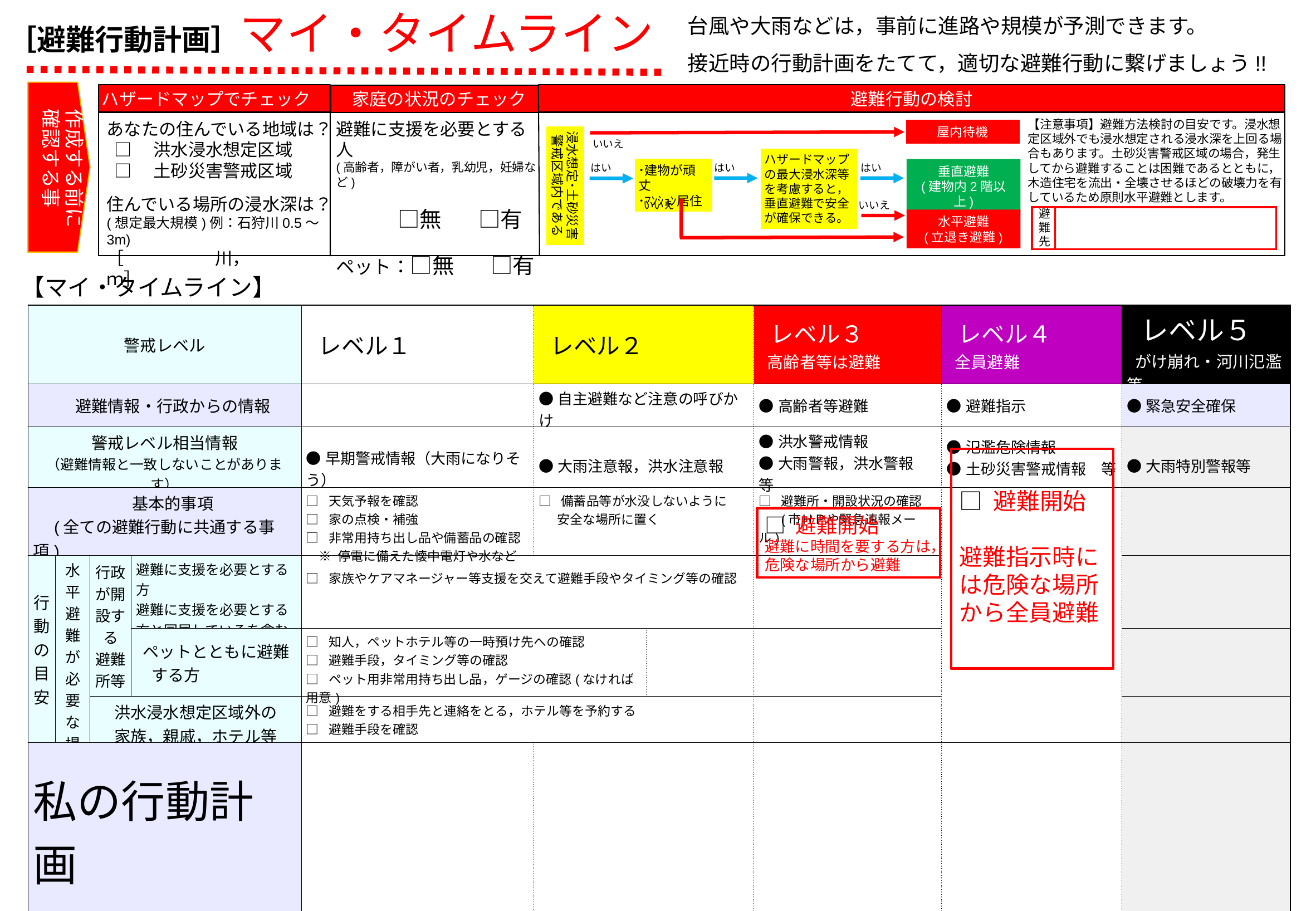

［避難行動計画］マイ・タイムライン
台風や大雨などは，事前に進路や規模が予測できます。

接近時の行動計画をたてて，適切な避難行動に繋げましょう!!

ハザードマップでチェック
避難行動の検討
家庭の状況のチェック

作成する前に
確認する事
【注意事項】避難方法検討の目安です。浸水想定区域外でも浸水想定される浸水深を上回る場合もあります。土砂災害警戒区域の場合，発生してから避難することは困難であるとともに，木造住宅を流出・全壊させるほどの破壊力を有しているため原則水平避難とします。
あなたの住んでいる地域は？
  □　洪水浸水想定区域
  □　土砂災害警戒区域

住んでいる場所の浸水深は？
(想定最大規模)例：石狩川0.5～3m)
［　　　　　 川，　　　 ｍ］
避難に支援を必要とする人
(高齢者，障がい者，乳幼児，妊婦など)

     　　□無 　  □有

ペット：□無 　  □有
屋内待機
浸水想定･土砂災害
警戒区域内である

いいえ
ハザードマップの最大浸水深等を考慮すると，垂直避難で安全が確保できる。
･建物が頑丈
･ﾏﾝｼｮﾝ居住
垂直避難
(建物内2階以上)
はい

はい

はい

いいえ

いいえ

避難先

水平避難
(立退き避難)
【マイ・タイムライン】
| 警戒レベル |  |  |  | レベル１ | レベル２ |  | レベル３ 高齢者等は避難 | レベル４ 全員避難 | レベル５ がけ崩れ・河川氾濫等 |
| --- | --- | --- | --- | --- | --- | --- | --- | --- | --- |
| 避難情報・行政からの情報 |  |  |  |  | ●自主避難など注意の呼びかけ |  | ●高齢者等避難 | ●避難指示 | ●緊急安全確保 |
| 警戒レベル相当情報 （避難情報と一致しないことがあります） |  |  |  | ●早期警戒情報（大雨になりそう） | ●大雨注意報，洪水注意報 |  | ●洪水警戒情報 ●大雨警報，洪水警報　等 | ●氾濫危険情報 ●土砂災害警戒情報　等 | ●大雨特別警報等 |
| 基本的事項 　(全ての避難行動に共通する事項) |  |  |  | □ 天気予報を確認 □ 家の点検・補強 □ 非常用持ち出し品や備蓄品の確認 　※ 停電に備えた懐中電灯や水など | □ 備蓄品等が水没しないように 　 安全な場所に置く |  | □ 避難所・開設状況の確認 　 (市ＨＰや緊急速報メール) |  |  |
| 行動の目安 | 水平避難が必要な場合 | 行政が開設する 避難所等 | 避難に支援を必要とする方 避難に支援を必要とする方と同居しているを含む | □ 家族やケアマネージャー等支援を交えて避難手段やタイミング等の確認 |  |  |  |  |  |
|  |  |  | ペットとともに避難 する方 | □ 知人，ペットホテル等の一時預け先への確認 □ 避難手段，タイミング等の確認 □ ペット用非常用持ち出し品，ゲージの確認(なければ用意) |  |  |  |  |  |
|  |  | 洪水浸水想定区域外の 家族，親戚，ホテル等 |  | □ 避難をする相手先と連絡をとる，ホテル等を予約する □ 避難手段を確認 |  |  |  |  |  |
| 私の行動計画 　 上記のチェック項目を参考に個人の タイムラインを記載しましょう!! 手順 １：□で該当する行動を記載 手順２：□の他に必要な行動を記載 |  |  |  |  |  |  |  |  |  |

□ 避難開始

避難指示時には危険な場所から全員避難

□ 避難開始
避難に時間を要する方は，
危険な場所から避難